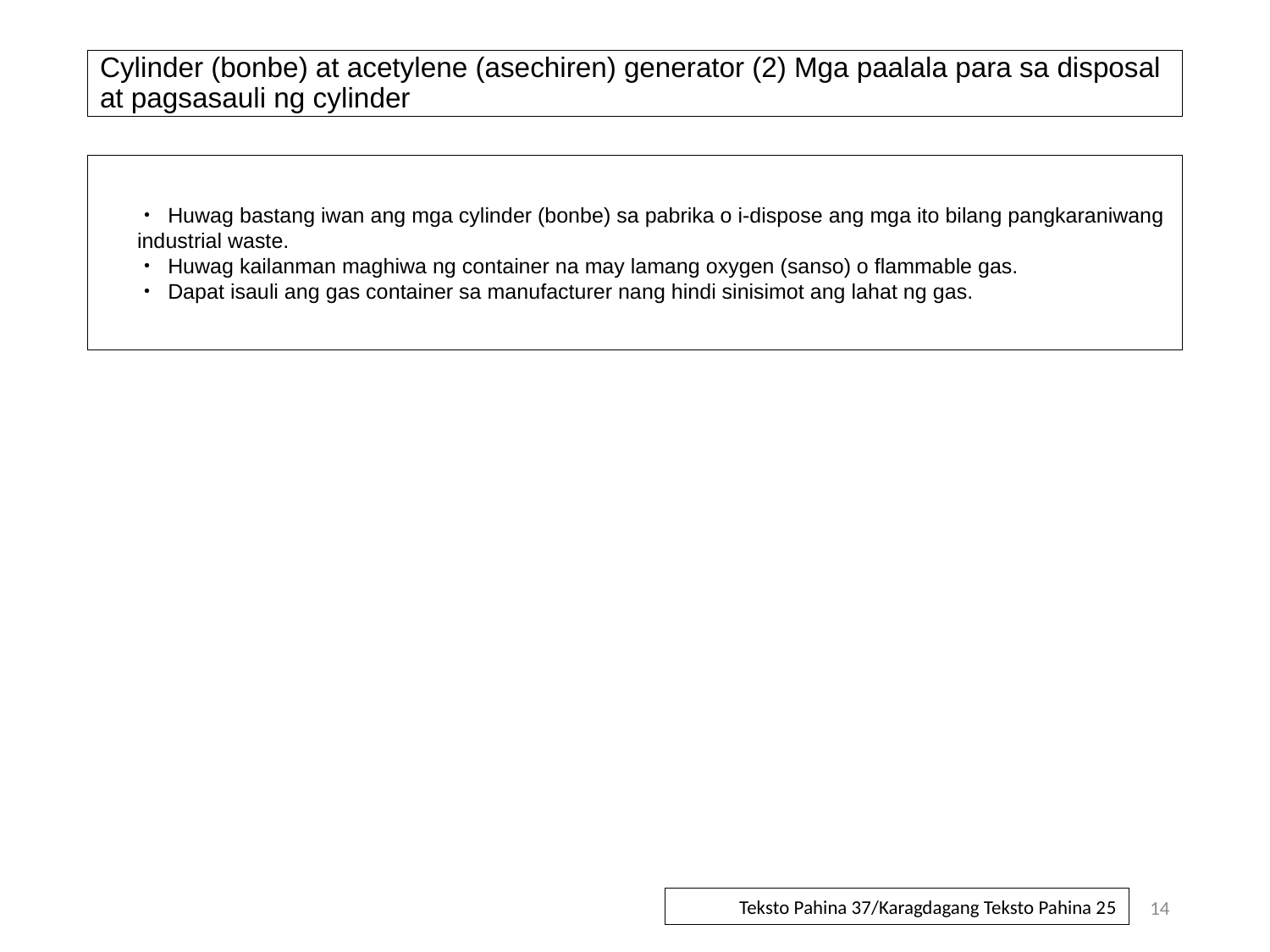

# Cylinder (bonbe) at acetylene (asechiren) generator (2) Mga paalala para sa disposal at pagsasauli ng cylinder
・ Huwag bastang iwan ang mga cylinder (bonbe) sa pabrika o i-dispose ang mga ito bilang pangkaraniwang industrial waste.
・ Huwag kailanman maghiwa ng container na may lamang oxygen (sanso) o flammable gas.
・ Dapat isauli ang gas container sa manufacturer nang hindi sinisimot ang lahat ng gas.
14
Teksto Pahina 37/Karagdagang Teksto Pahina 25